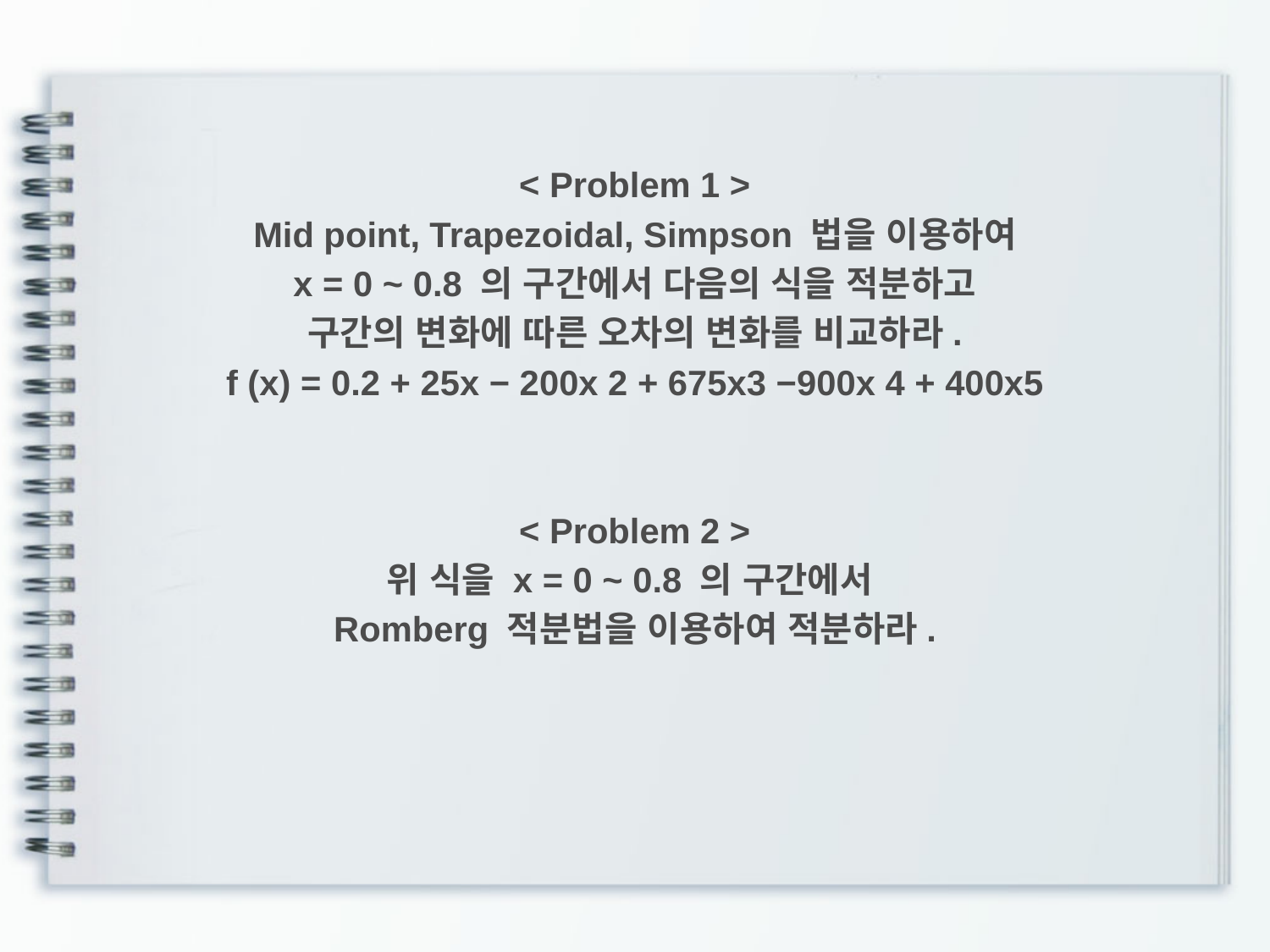

< Problem 1 >
Mid point, Trapezoidal, Simpson 법을 이용하여
 x = 0 ~ 0.8 의 구간에서 다음의 식을 적분하고
구간의 변화에 따른 오차의 변화를 비교하라.
f (x) = 0.2 + 25x − 200x 2 + 675x3 −900x 4 + 400x5

< Problem 2 >
위 식을 x = 0 ~ 0.8 의 구간에서
Romberg 적분법을 이용하여 적분하라.